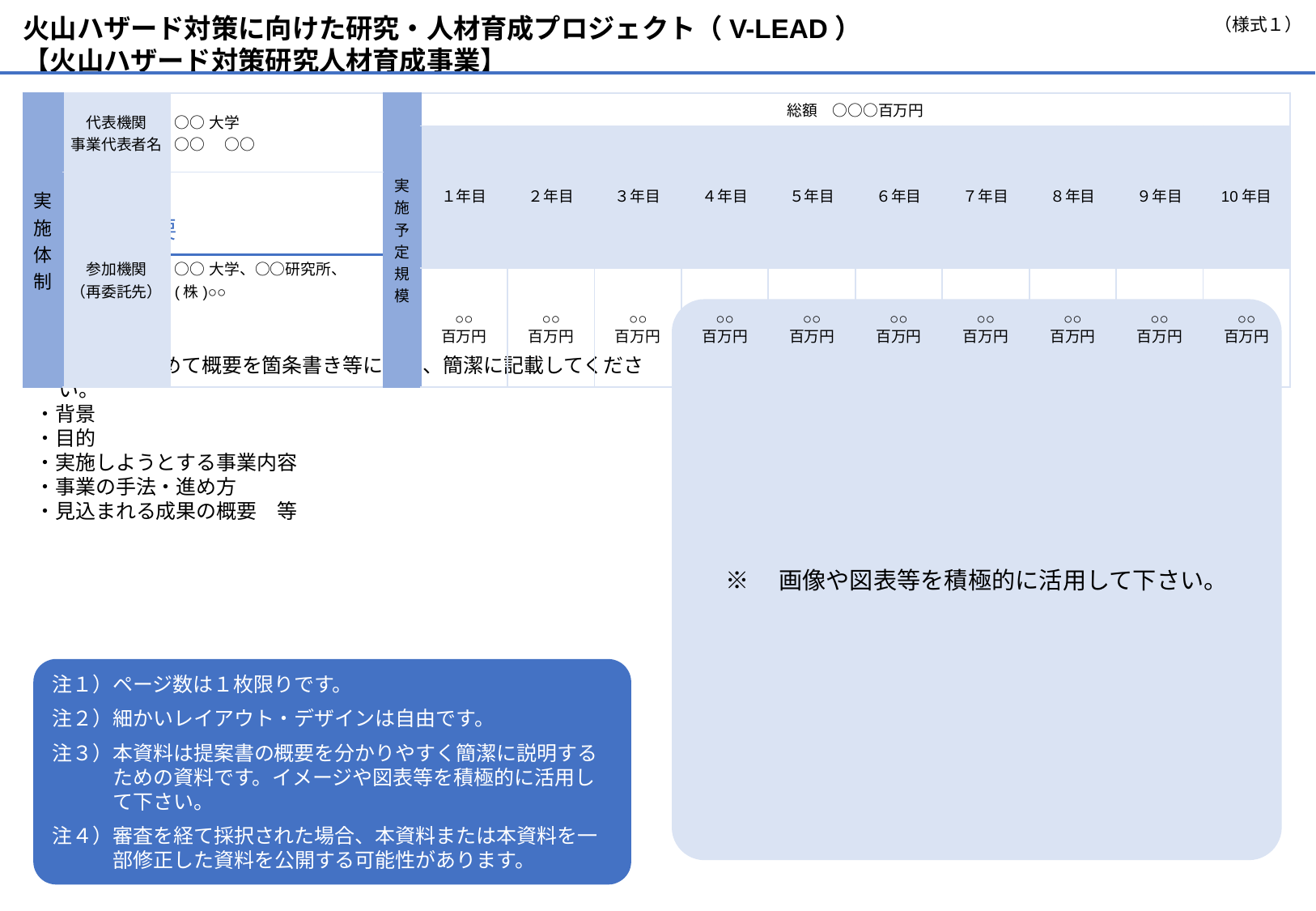

火山ハザード対策に向けた研究・人材育成プロジェクト（V-LEAD）
【火山ハザード対策研究人材育成事業】
（様式１）
| 実 施 体 制 | 代表機関 事業代表者名 | ○○大学 ○○　○○ | 実 施 予 定 規 模 | 総額　○○○百万円 |  |  |  |  |  |  |  |  |  |
| --- | --- | --- | --- | --- | --- | --- | --- | --- | --- | --- | --- | --- | --- |
|  |  |  |  | １年目 | ２年目 | ３年目 | ４年目 | ５年目 | ６年目 | ７年目 | ８年目 | ９年目 | 10年目 |
|  | 参加機関 （再委託先） | ○○大学、○○研究所、(株)○○ |  |  |  |  |  |  |  |  |  |  |  |
|  |  |  |  | ○○ 百万円 | ○○ 百万円 | ○○ 百万円 | ○○ 百万円 | ○○ 百万円 | ○○ 百万円 | ○○ 百万円 | ○○ 百万円 | ○○ 百万円 | ○○ 百万円 |
本提案の概要
○○○○○……

※　以下を含めて概要を箇条書き等により、簡潔に記載してください。
・背景
・目的
・実施しようとする事業内容
・事業の手法・進め方
・見込まれる成果の概要　等
※　画像や図表等を積極的に活用して下さい。
注１）ページ数は１枚限りです。
注２）細かいレイアウト・デザインは自由です。
注３）本資料は提案書の概要を分かりやすく簡潔に説明するための資料です。イメージや図表等を積極的に活用して下さい。
注４）審査を経て採択された場合、本資料または本資料を一部修正した資料を公開する可能性があります。